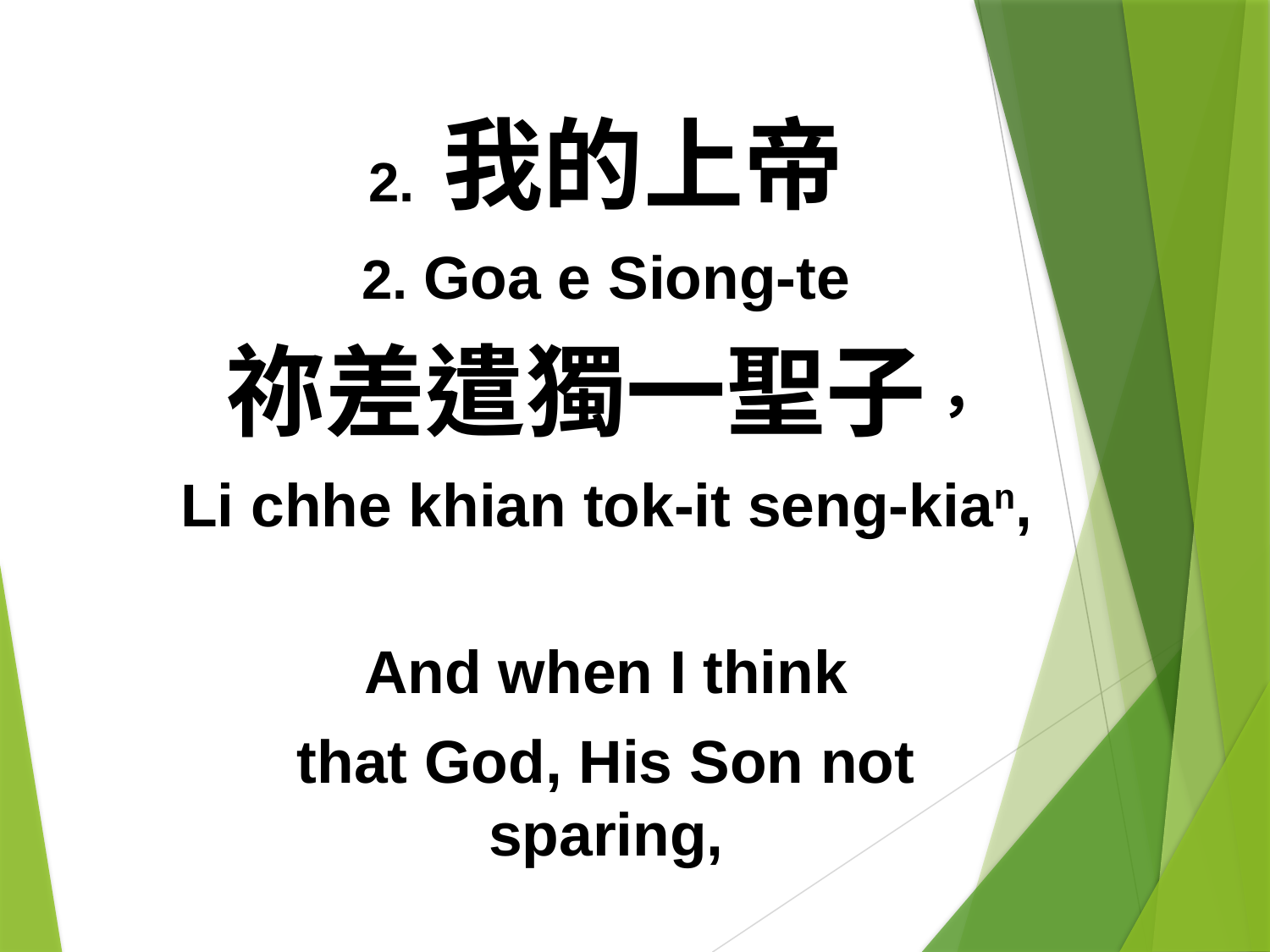

2. 我的上帝
2. Goa e Siong-te
祢差遣獨一聖子，
Li chhe khian tok-it seng-kian,

And when I think
that God, His Son not sparing,